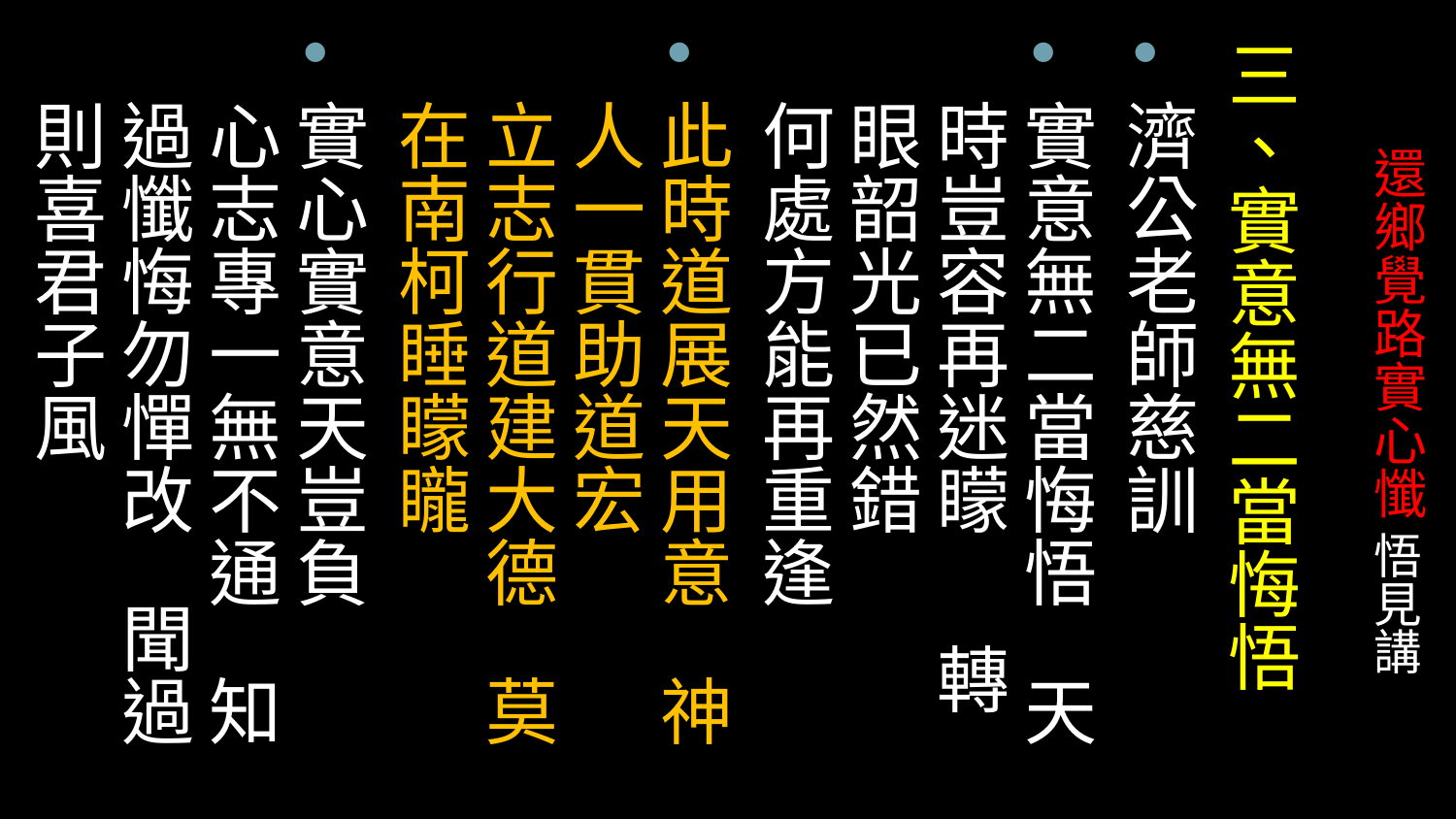

三、實意無二當悔悟
濟公老師慈訓
實意無二當悔悟    天時豈容再迷矇　  轉眼韶光已然錯
何處方能再重逢
此時道展天用意    神人一貫助道宏
立志行道建大德    莫在南柯睡矇矓
實心實意天豈負
心志專一無不通    知過懺悔勿憚改    聞過則喜君子風
# 還鄉覺路實心懺 悟見講